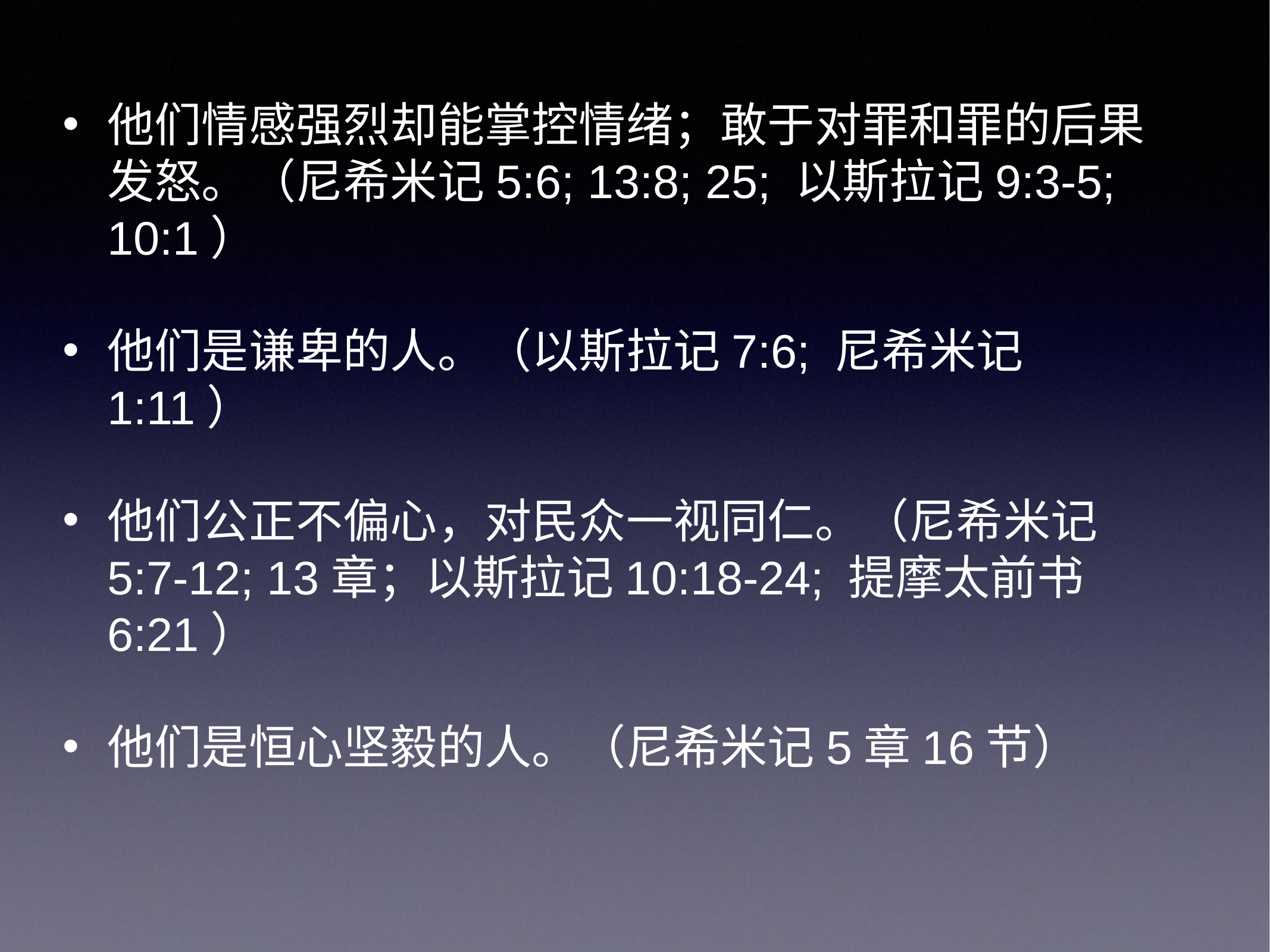

他们情感强烈却能掌控情绪；敢于对罪和罪的后果发怒。（尼希米记5:6; 13:8; 25; 以斯拉记9:3-5; 10:1）

他们是谦卑的人。（以斯拉记7:6; 尼希米记1:11）

他们公正不偏心，对民众一视同仁。（尼希米记5:7-12; 13章；以斯拉记10:18-24; 提摩太前书6:21）

他们是恒心坚毅的人。（尼希米记5章16节）